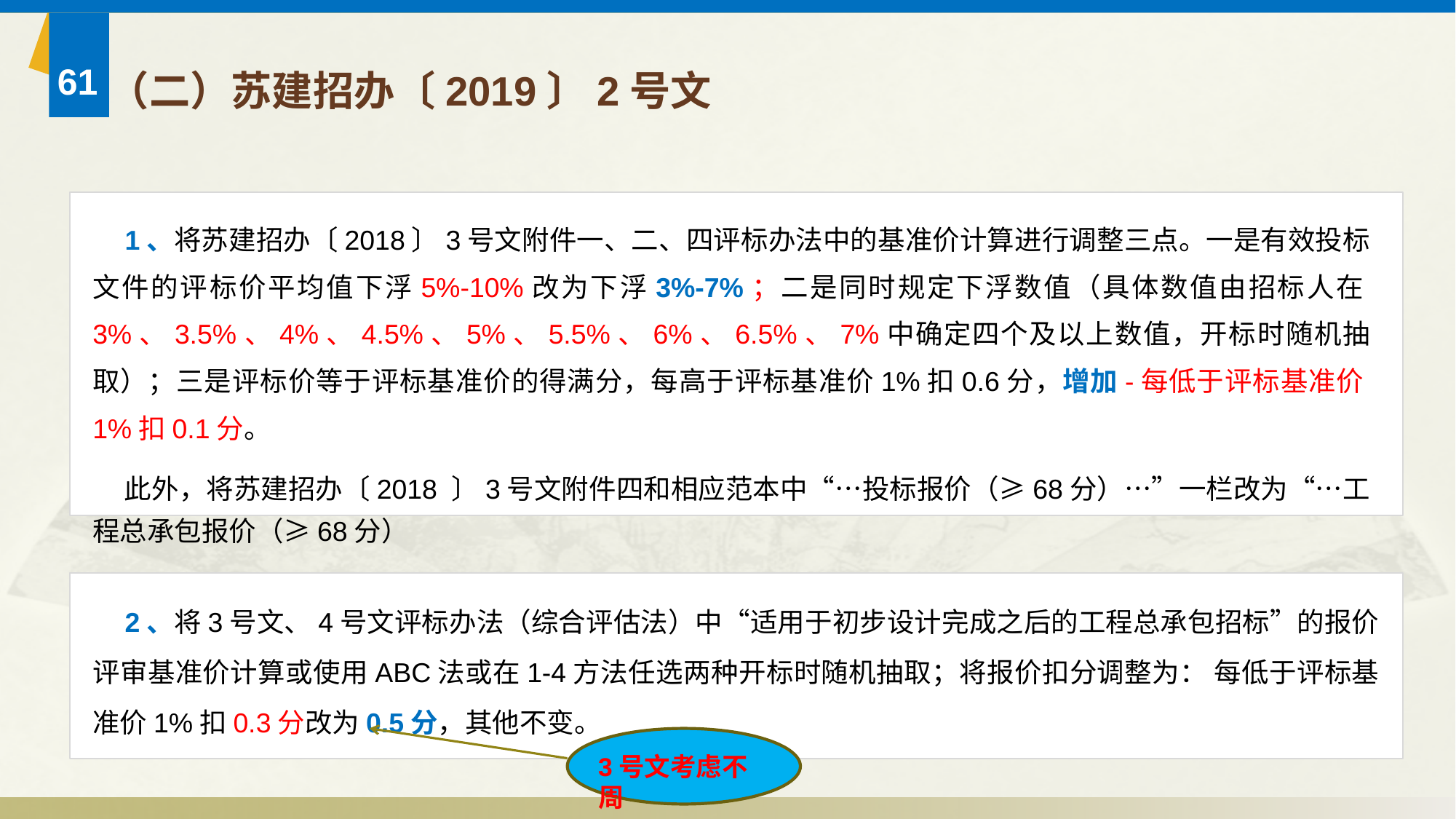

（二）苏建招办〔2019〕2号文

    1、将苏建招办〔2018〕3号文附件一、二、四评标办法中的基准价计算进行调整三点。一是有效投标文件的评标价平均值下浮5%-10%改为下浮3%-7%；二是同时规定下浮数值（具体数值由招标人在3%、3.5%、4%、4.5%、5%、5.5%、6%、6.5%、7%中确定四个及以上数值，开标时随机抽取）；三是评标价等于评标基准价的得满分，每高于评标基准价1%扣0.6分，增加-每低于评标基准价1%扣0.1分。
    此外，将苏建招办〔2018 〕3号文附件四和相应范本中“…投标报价（≥68分）…”一栏改为“…工程总承包报价（≥68分）

    2、将3号文、4号文评标办法（综合评估法）中“适用于初步设计完成之后的工程总承包招标”的报价评审基准价计算或使用ABC法或在1-4方法任选两种开标时随机抽取；将报价扣分调整为： 每低于评标基准价1%扣0.3分改为0.5分，其他不变。

3号文考虑不周